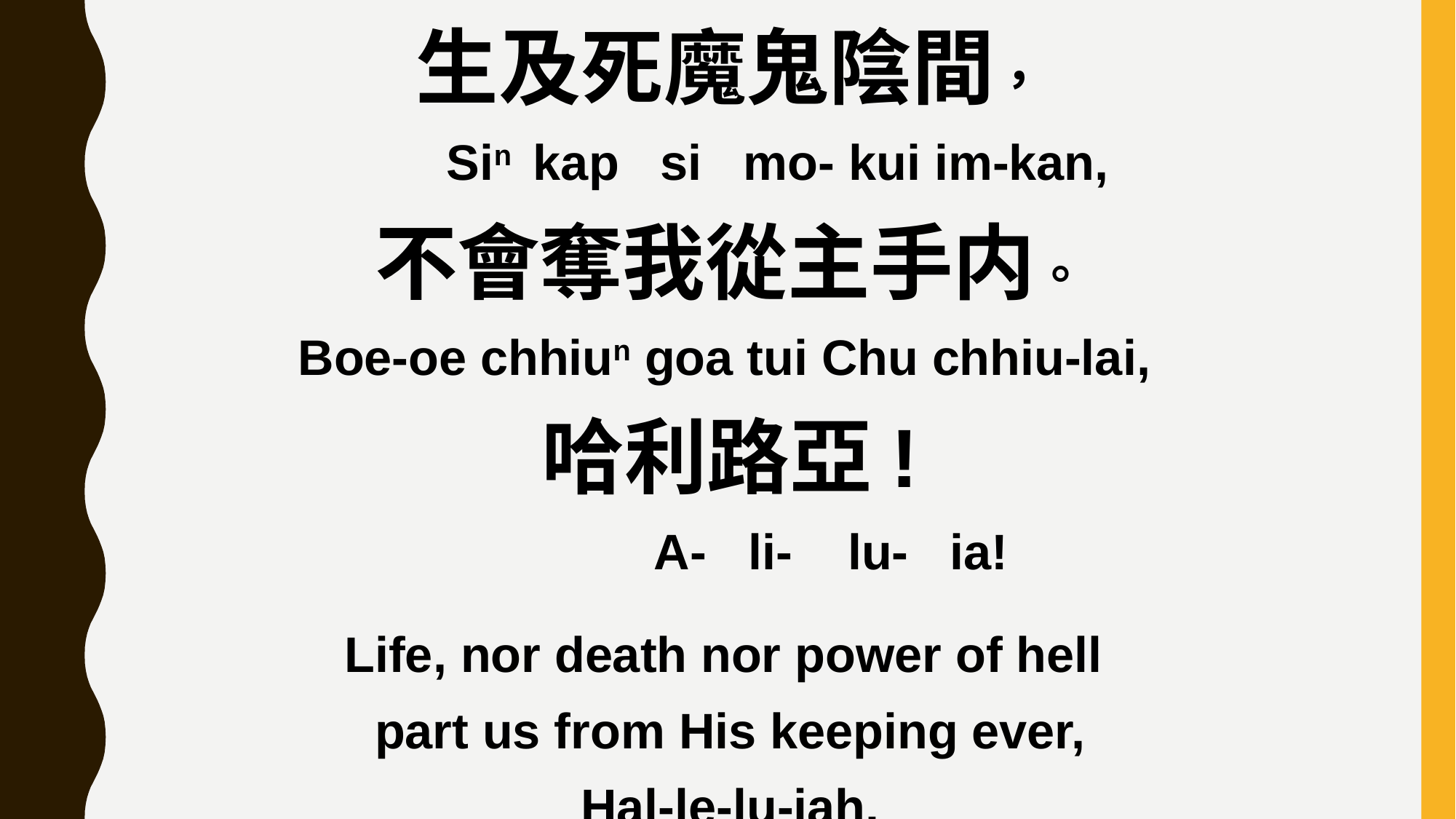

生及死魔鬼陰間，
                  Sin  kap   si   mo- kui im-kan,
不會奪我從主手内。
Boe-oe chhiun goa tui Chu chhiu-lai,
哈利路亞!
                                 A-   li-    lu-   ia!

Life, nor death nor power of hell
part us from His keeping ever,
Hal-le-lu-jah.